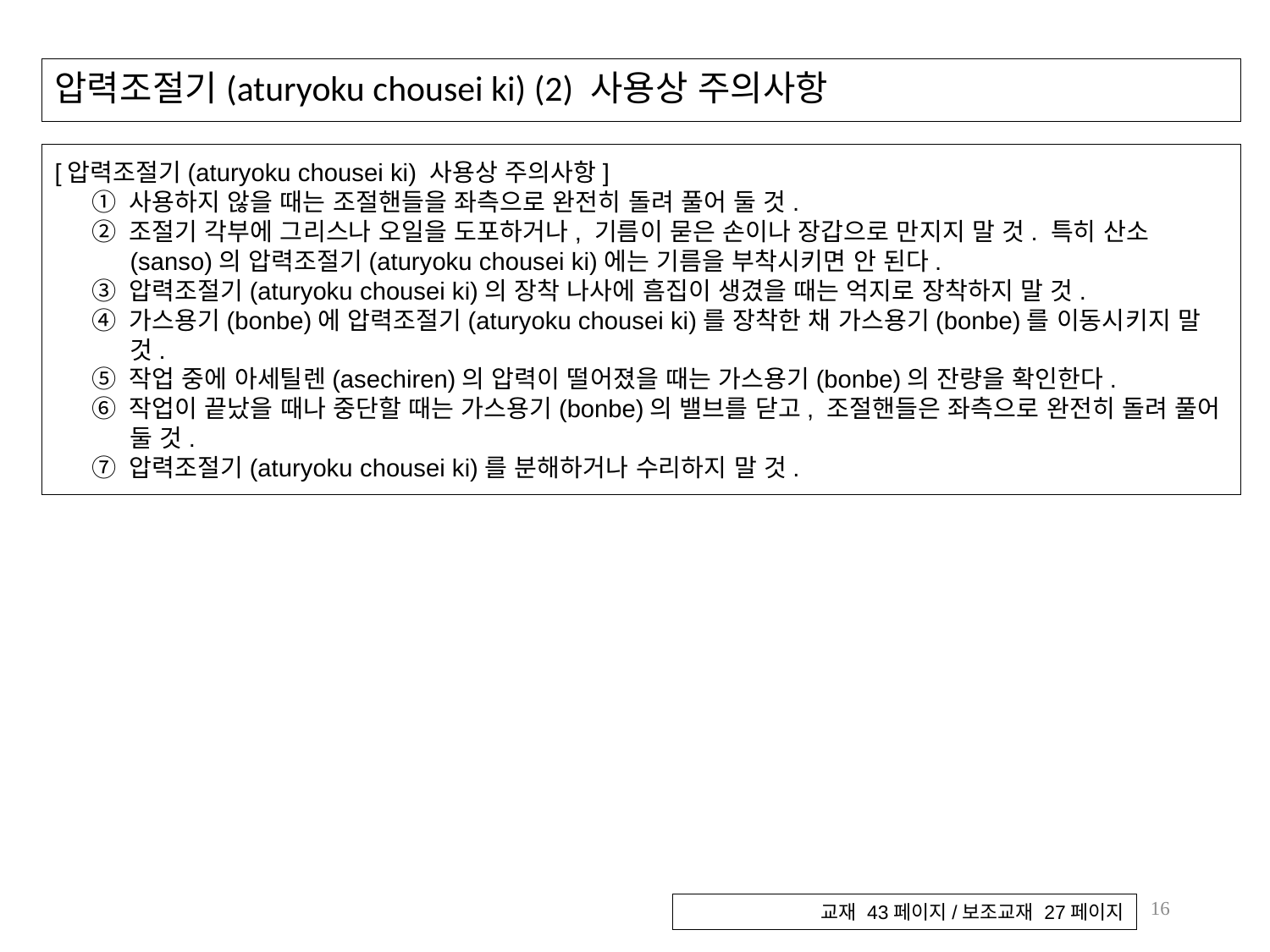

# 압력조절기(aturyoku chousei ki) (2) 사용상 주의사항
[압력조절기(aturyoku chousei ki) 사용상 주의사항]
① 사용하지 않을 때는 조절핸들을 좌측으로 완전히 돌려 풀어 둘 것.
② 조절기 각부에 그리스나 오일을 도포하거나, 기름이 묻은 손이나 장갑으로 만지지 말 것. 특히 산소(sanso)의 압력조절기(aturyoku chousei ki)에는 기름을 부착시키면 안 된다.
③ 압력조절기(aturyoku chousei ki)의 장착 나사에 흠집이 생겼을 때는 억지로 장착하지 말 것.
④ 가스용기(bonbe)에 압력조절기(aturyoku chousei ki)를 장착한 채 가스용기(bonbe)를 이동시키지 말 것.
⑤ 작업 중에 아세틸렌(asechiren)의 압력이 떨어졌을 때는 가스용기(bonbe)의 잔량을 확인한다.
⑥ 작업이 끝났을 때나 중단할 때는 가스용기(bonbe)의 밸브를 닫고, 조절핸들은 좌측으로 완전히 돌려 풀어 둘 것.
⑦ 압력조절기(aturyoku chousei ki)를 분해하거나 수리하지 말 것.
16
교재 43페이지/보조교재 27페이지